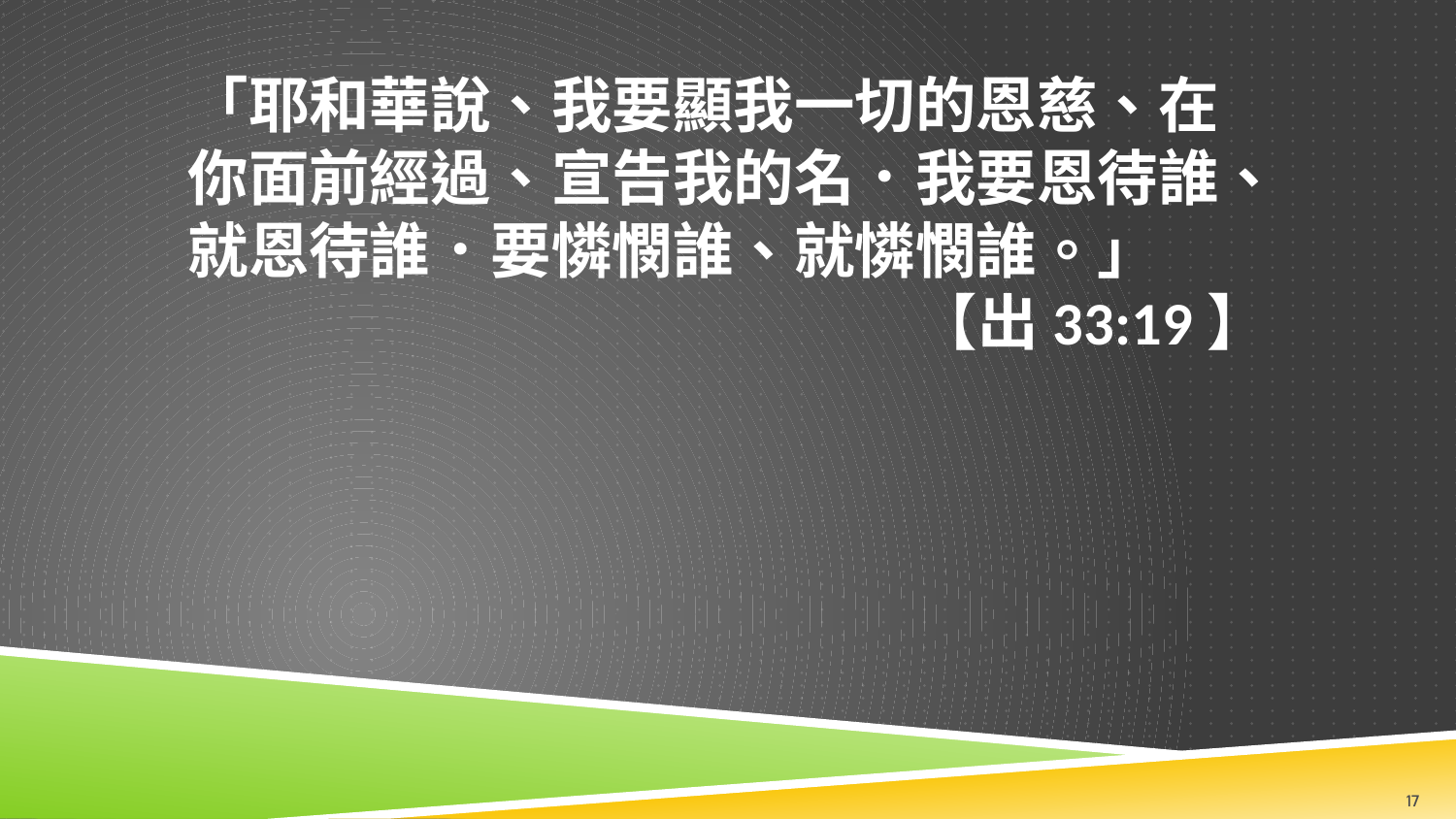

「耶和華說、我要顯我一切的恩慈、在你面前經過、宣告我的名．我要恩待誰、就恩待誰．要憐憫誰、就憐憫誰。」
			【出33:19】
17